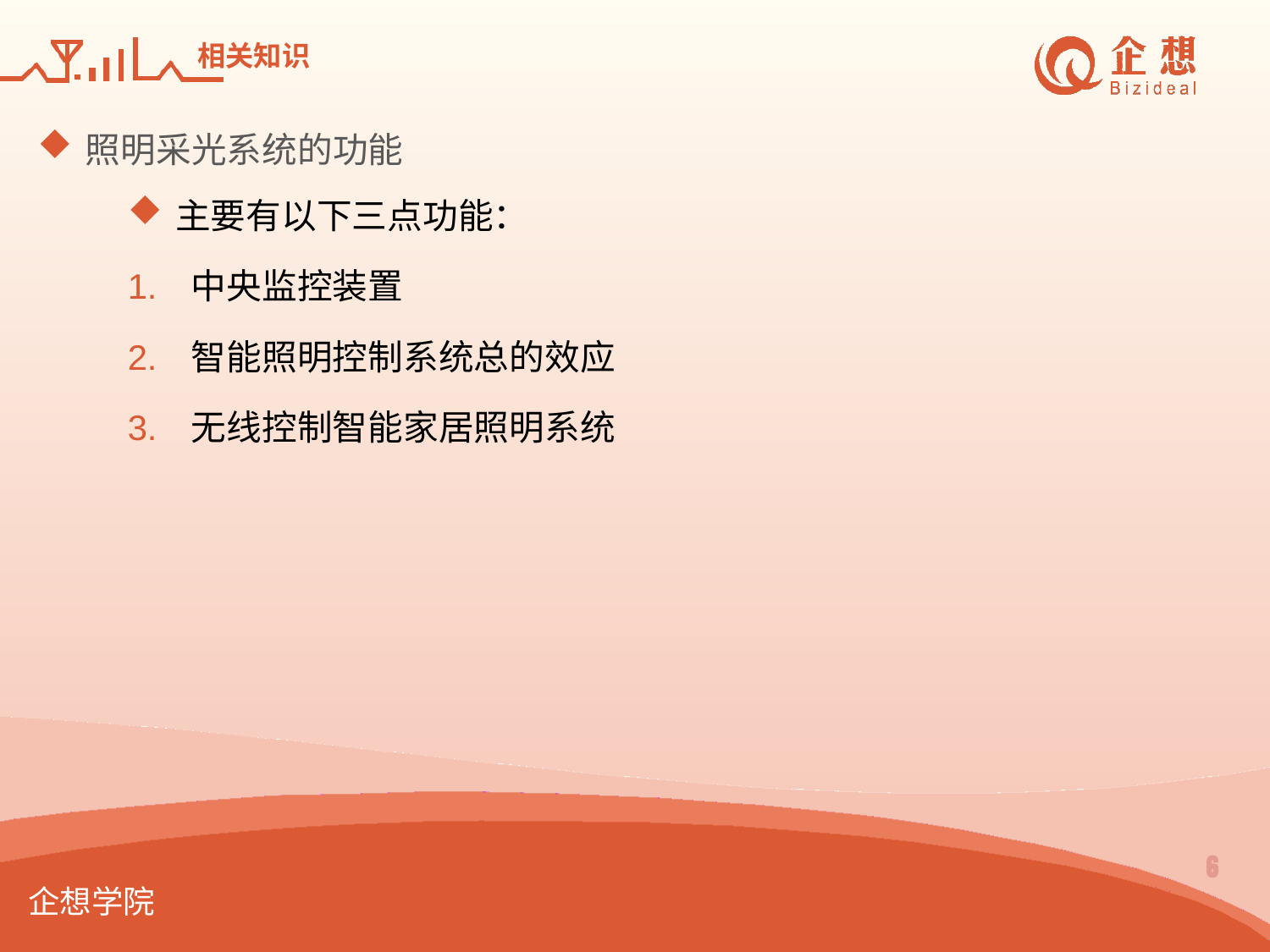

# 相关知识
照明采光系统的功能
主要有以下三点功能：
中央监控装置
智能照明控制系统总的效应
无线控制智能家居照明系统

6